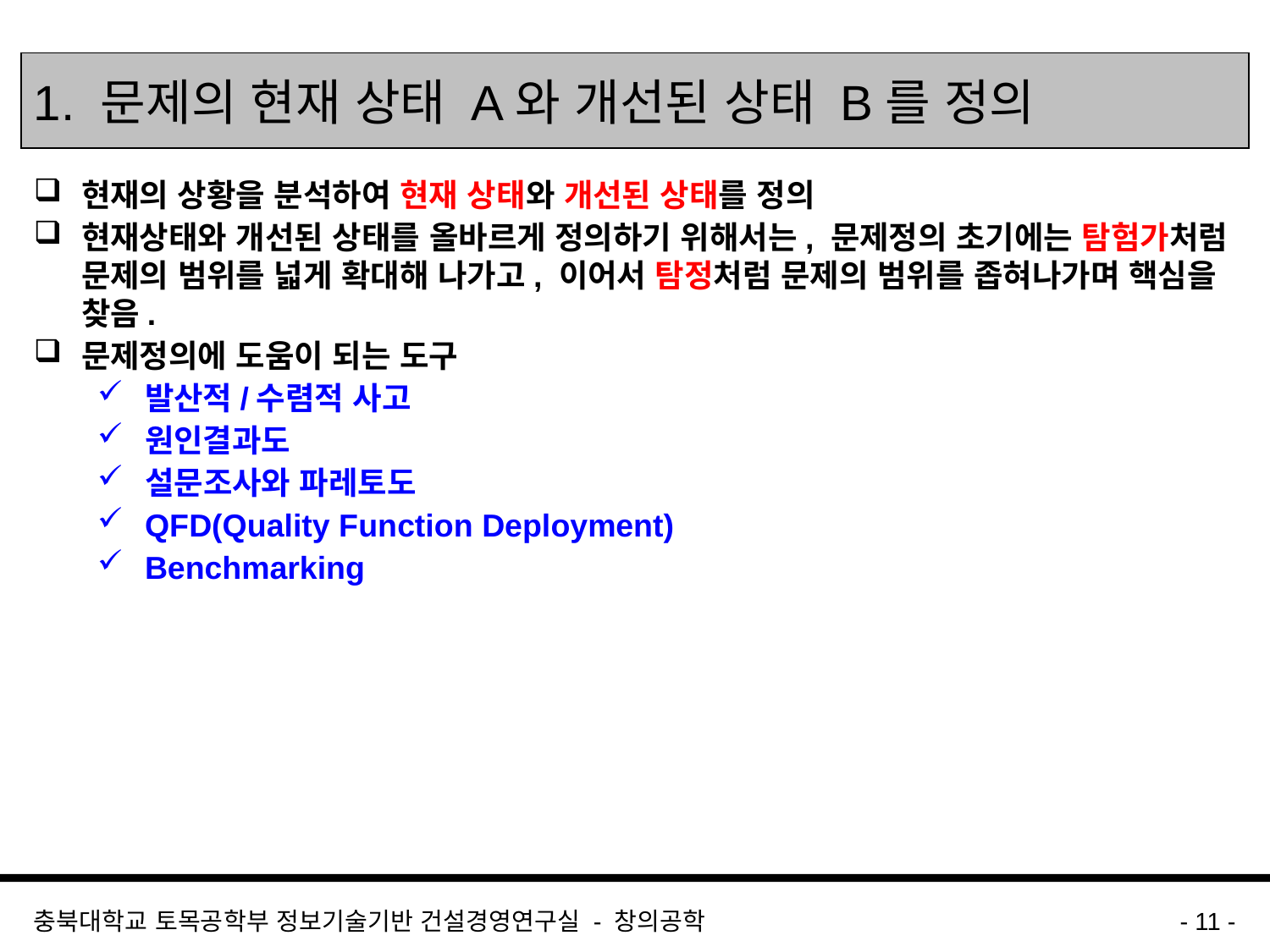

# 1. 문제의 현재 상태 A와 개선된 상태 B를 정의
현재의 상황을 분석하여 현재 상태와 개선된 상태를 정의
현재상태와 개선된 상태를 올바르게 정의하기 위해서는, 문제정의 초기에는 탐험가처럼 문제의 범위를 넓게 확대해 나가고, 이어서 탐정처럼 문제의 범위를 좁혀나가며 핵심을 찾음.
문제정의에 도움이 되는 도구
발산적/수렴적 사고
원인결과도
설문조사와 파레토도
QFD(Quality Function Deployment)
Benchmarking
충북대학교 토목공학부 정보기술기반 건설경영연구실 - 창의공학
- 11 -